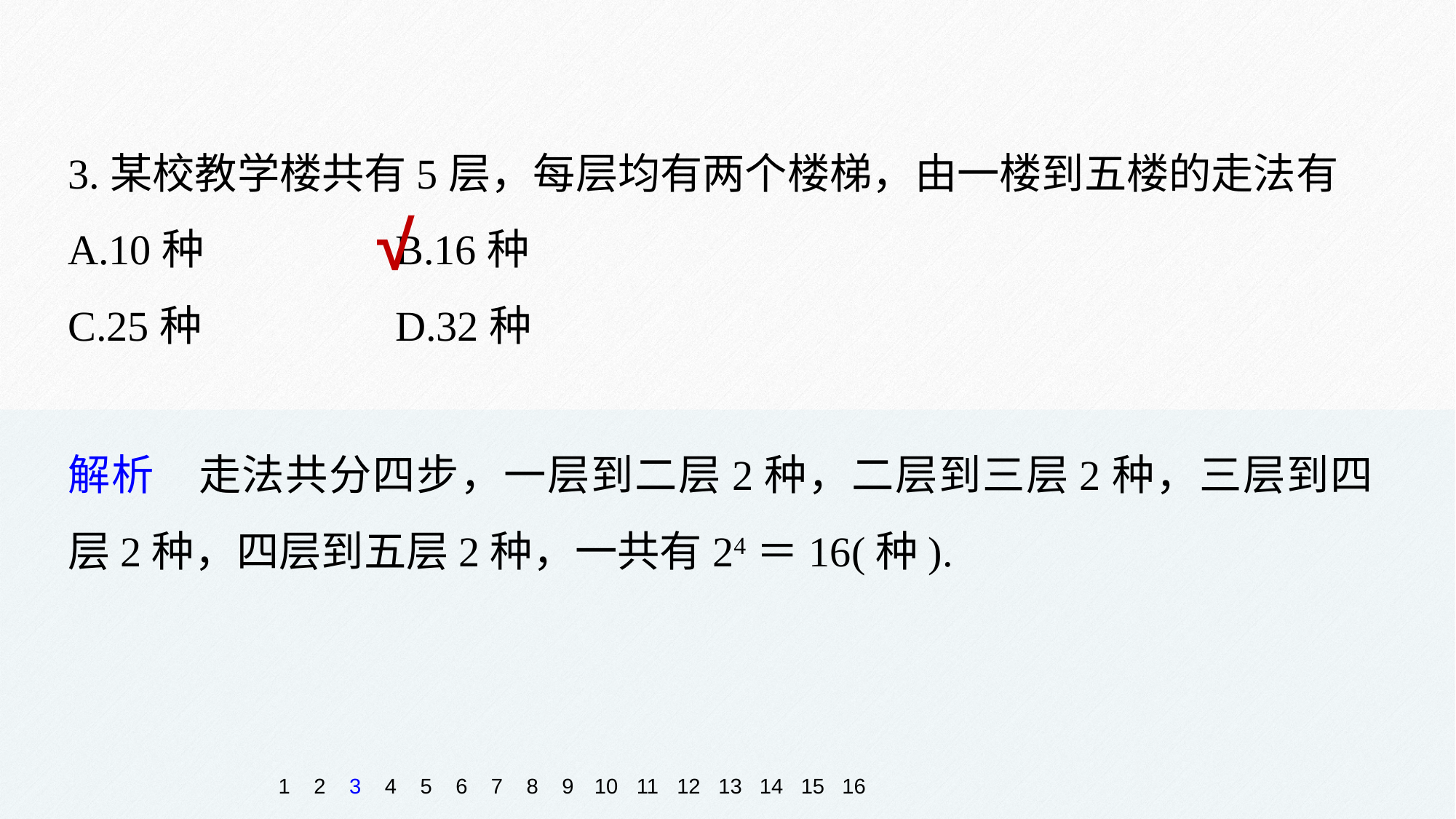

3.某校教学楼共有5层，每层均有两个楼梯，由一楼到五楼的走法有
A.10种  		B.16种
C.25种  		D.32种
√
解析　走法共分四步，一层到二层2种，二层到三层2种，三层到四层2种，四层到五层2种，一共有24＝16(种).
1
2
3
4
5
6
7
8
9
10
11
12
13
14
15
16